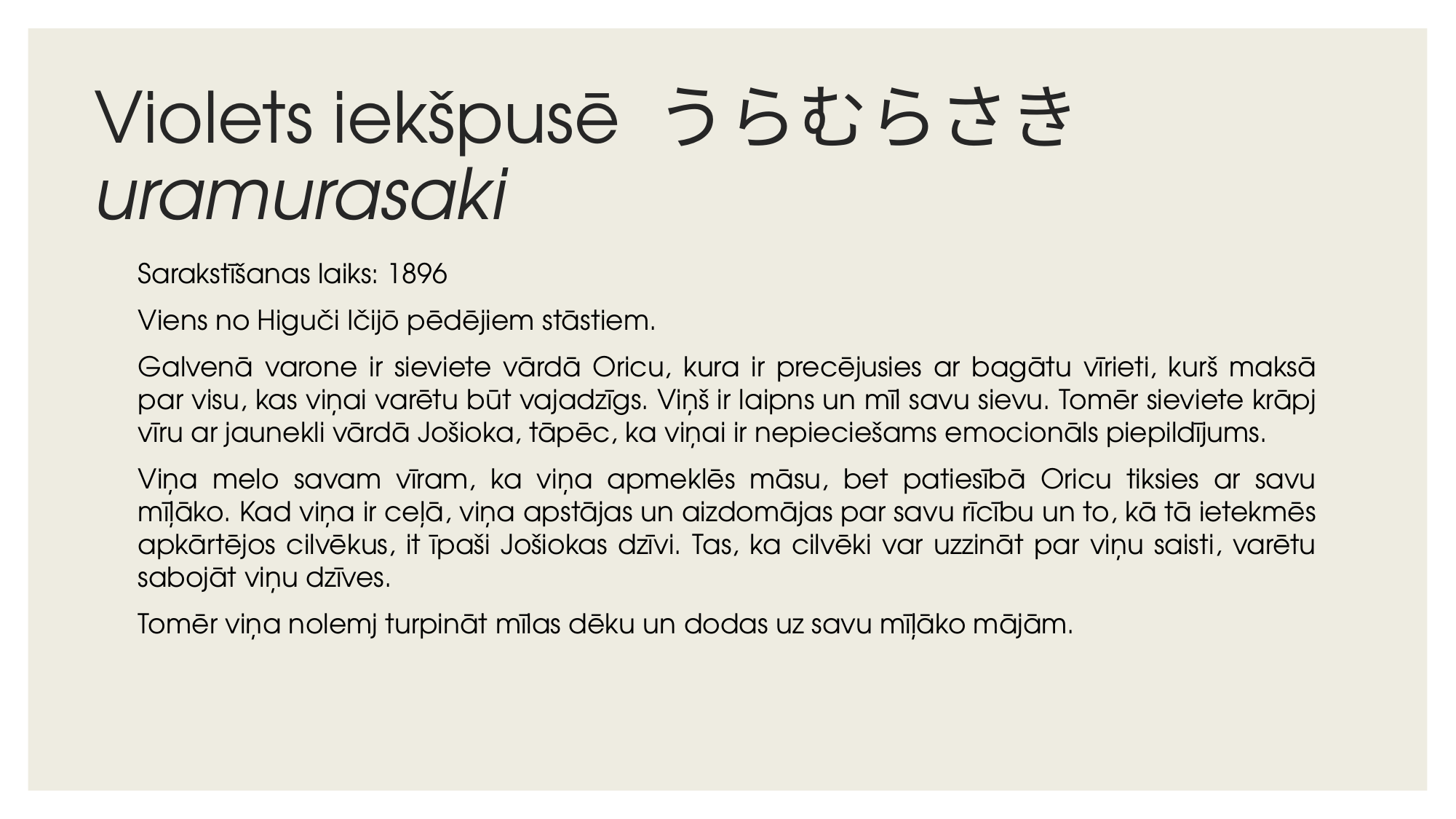

# Violets iekšpusē うらむらさき uramurasaki
Sarakstīšanas laiks: 1896
Viens no Higuči Ičijō pēdējiem stāstiem.
Galvenā varone ir sieviete vārdā Oricu, kura ir precējusies ar bagātu vīrieti, kurš maksā par visu, kas viņai varētu būt vajadzīgs. Viņš ir laipns un mīl savu sievu. Tomēr sieviete krāpj vīru ar jaunekli vārdā Jošioka, tāpēc, ka viņai ir nepieciešams emocionāls piepildījums.
Viņa melo savam vīram, ka viņa apmeklēs māsu, bet patiesībā Oricu tiksies ar savu mīļāko. Kad viņa ir ceļā, viņa apstājas un aizdomājas par savu rīcību un to, kā tā ietekmēs apkārtējos cilvēkus, it īpaši Jošiokas dzīvi. Tas, ka cilvēki var uzzināt par viņu saisti, varētu sabojāt viņu dzīves.
Tomēr viņa nolemj turpināt mīlas dēku un dodas uz savu mīļāko mājām.